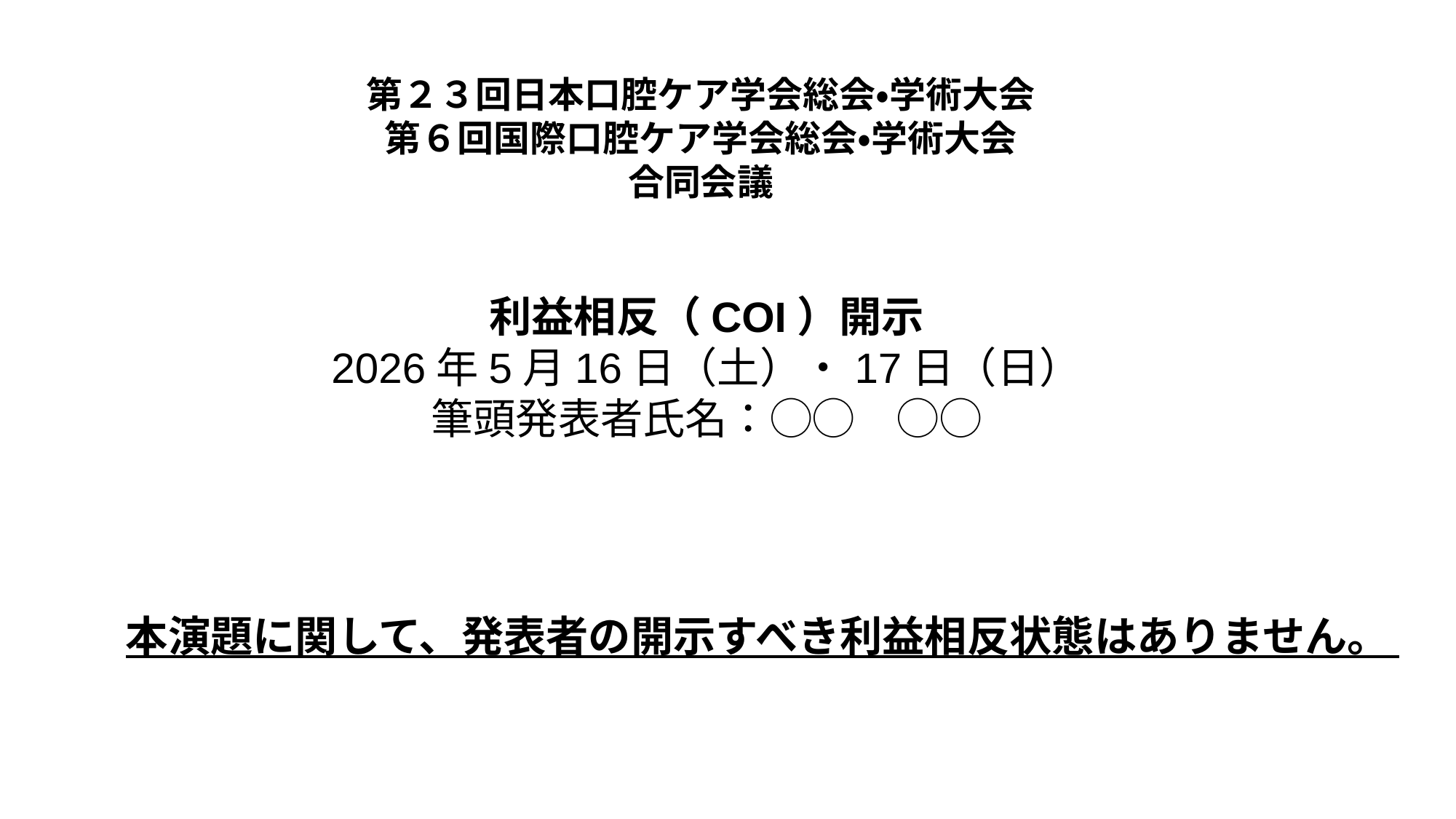

第２３回日本口腔ケア学会総会・学術大会
第６回国際口腔ケア学会総会・学術大会
合同会議
利益相反（COI）開示
2026年5月16日（土）・17日（日）
筆頭発表者氏名：◯◯　◯◯
本演題に関して、発表者の開示すべき利益相反状態はありません。